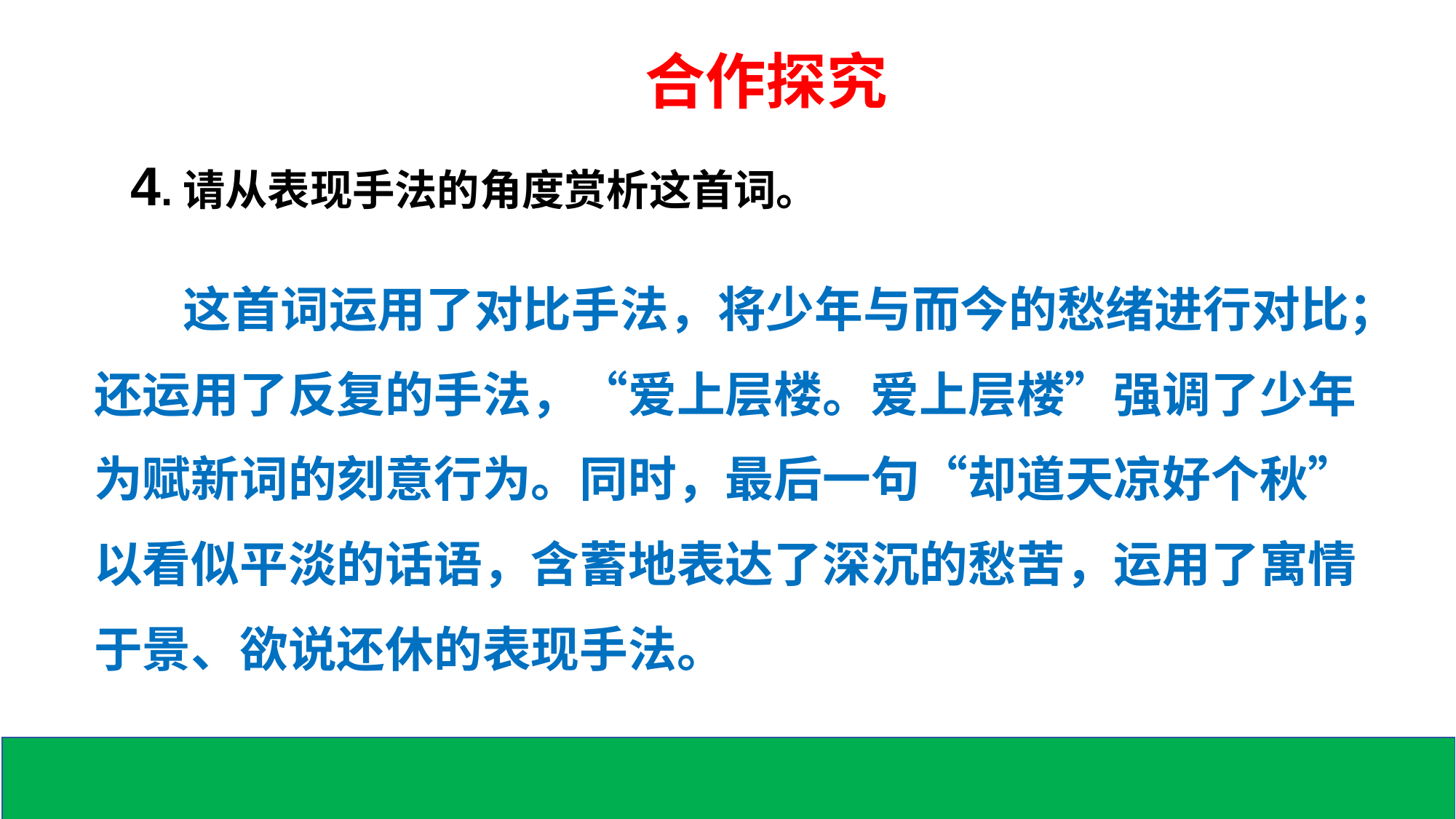

合作探究
        4.请从表现手法的角度赏析这首词。
       这首词运用了对比手法，将少年与而今的愁绪进行对比；还运用了反复的手法，“爱上层楼。爱上层楼”强调了少年为赋新词的刻意行为。同时，最后一句“却道天凉好个秋”以看似平淡的话语，含蓄地表达了深沉的愁苦，运用了寓情于景、欲说还休的表现手法。